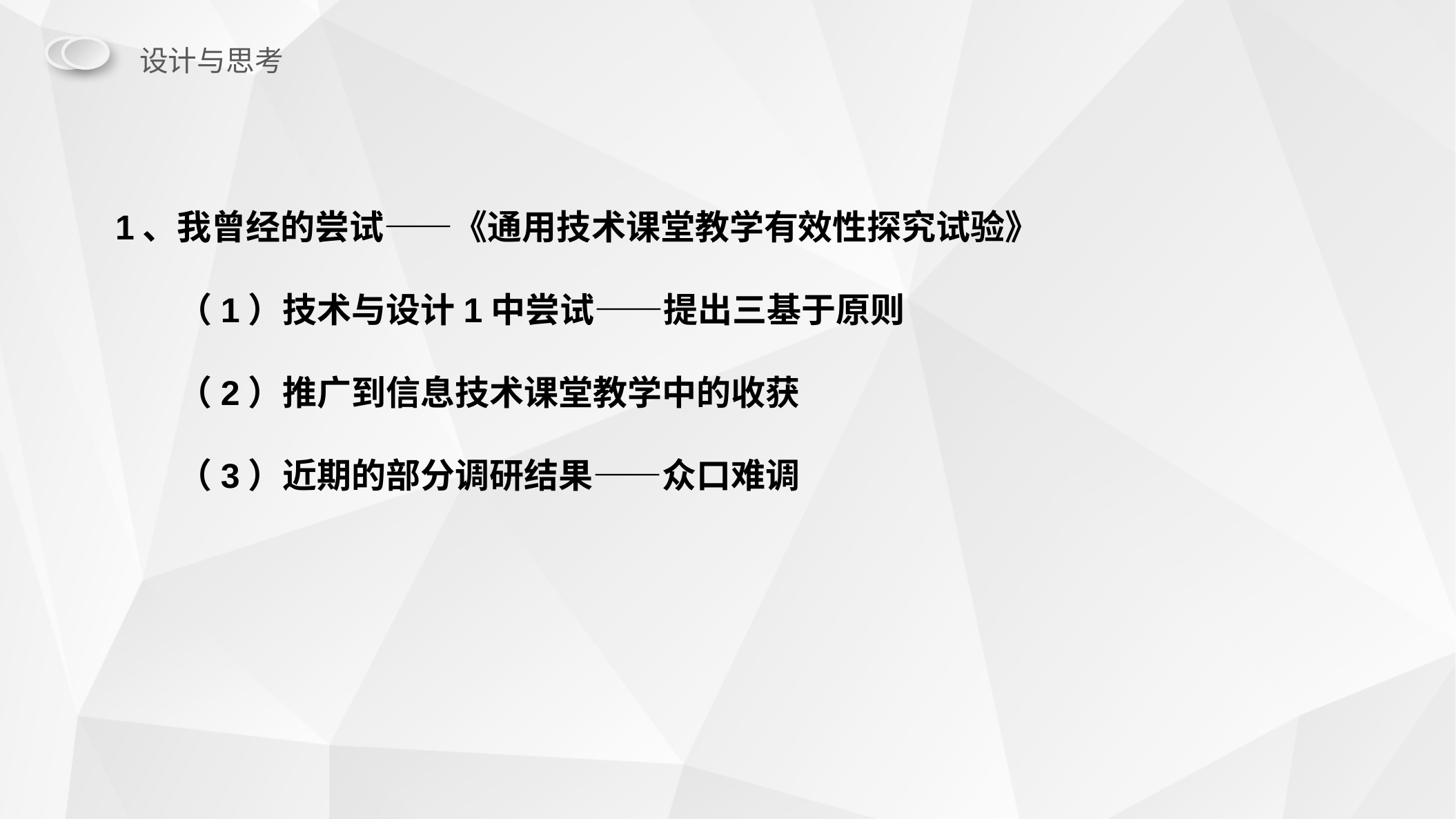

设计与思考

1、我曾经的尝试——《通用技术课堂教学有效性探究试验》
       （1）技术与设计1中尝试——提出三基于原则
       （2）推广到信息技术课堂教学中的收获
       （3）近期的部分调研结果——众口难调